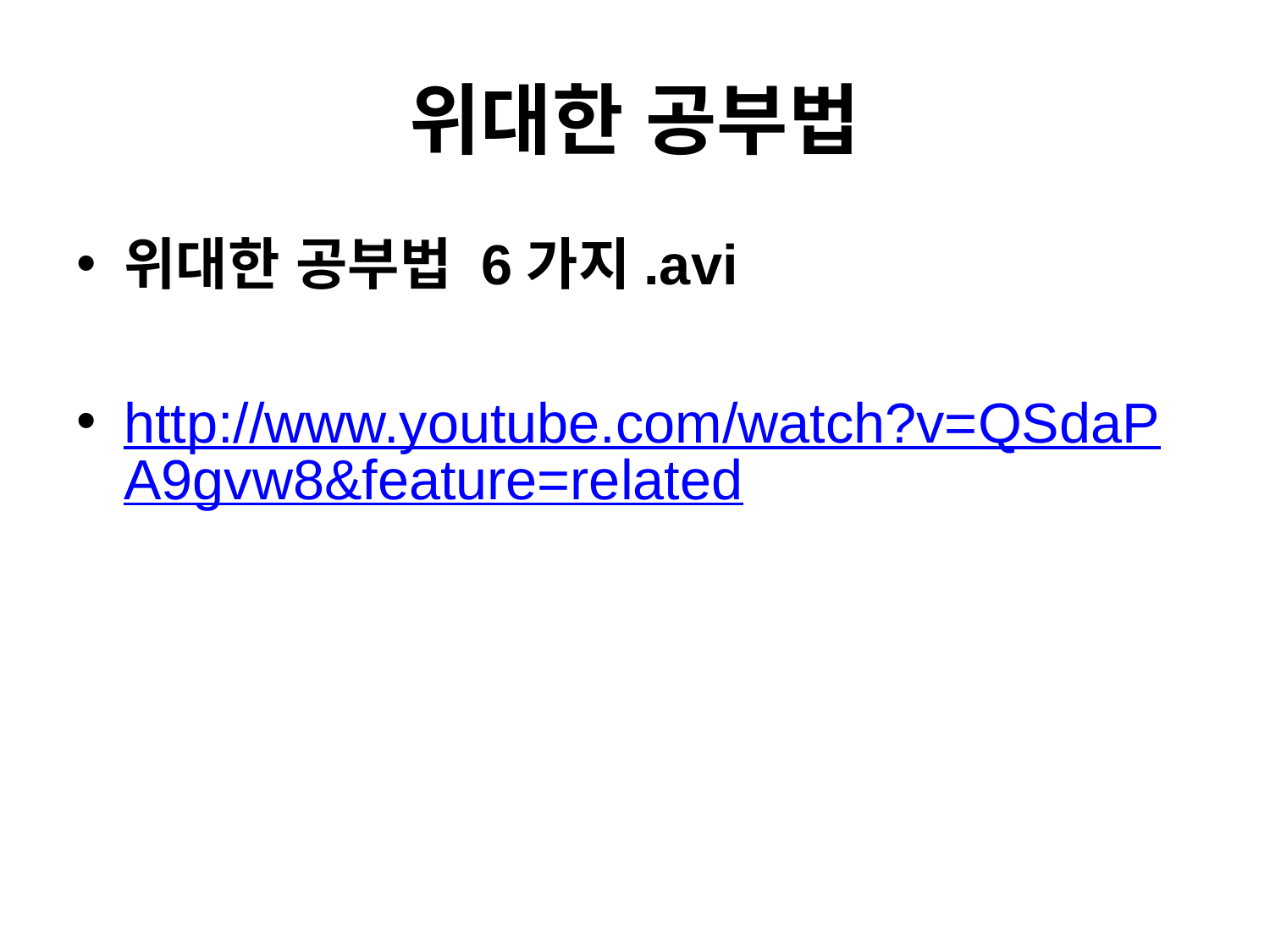

# 위대한 공부법
위대한 공부법 6가지.avi

http://www.youtube.com/watch?v=QSdaPA9gvw8&feature=related